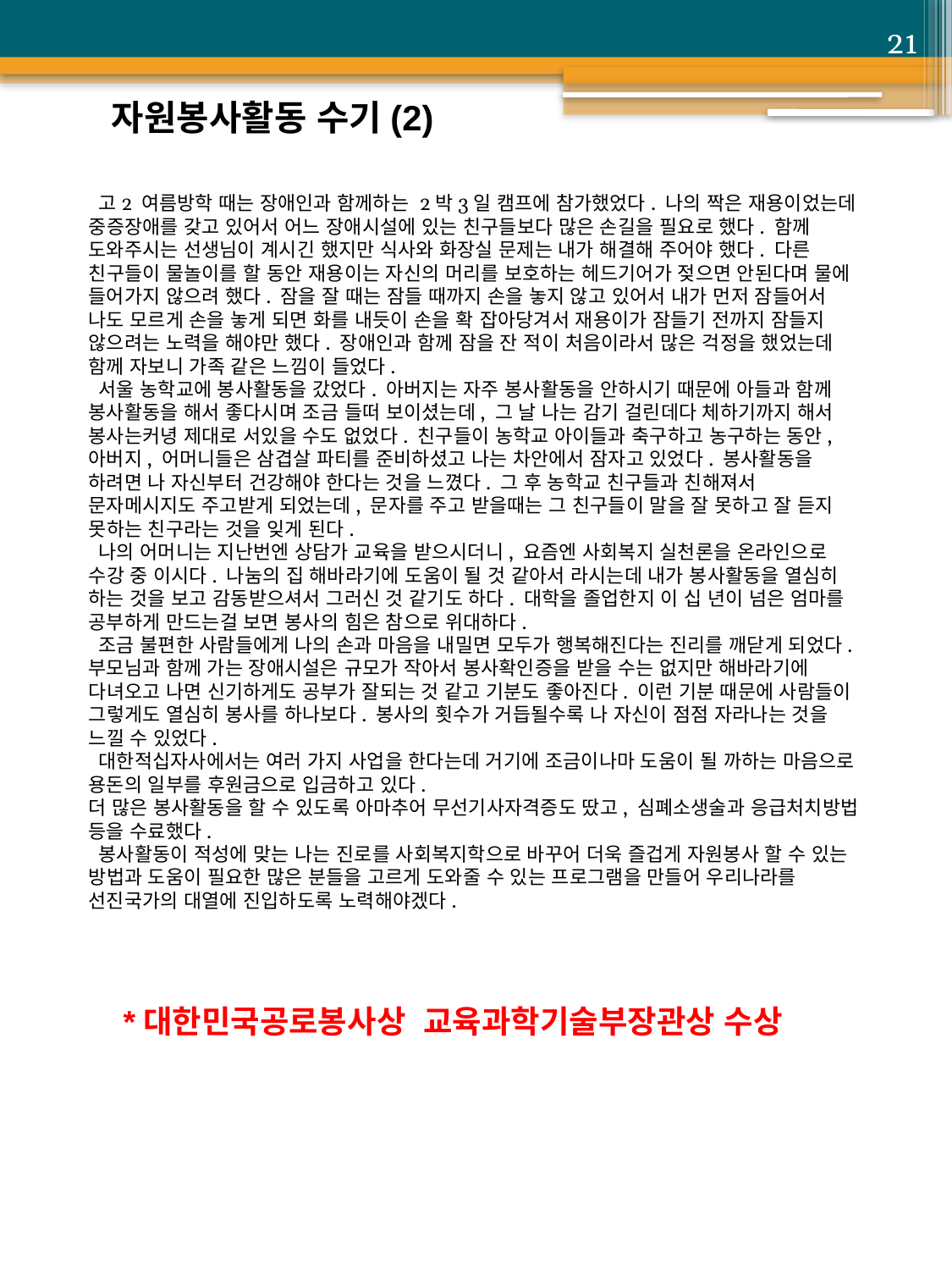

21
자원봉사활동 수기(2)
 고2 여름방학 때는 장애인과 함께하는 2박3일 캠프에 참가했었다. 나의 짝은 재용이었는데 중증장애를 갖고 있어서 어느 장애시설에 있는 친구들보다 많은 손길을 필요로 했다. 함께 도와주시는 선생님이 계시긴 했지만 식사와 화장실 문제는 내가 해결해 주어야 했다. 다른 친구들이 물놀이를 할 동안 재용이는 자신의 머리를 보호하는 헤드기어가 젖으면 안된다며 물에 들어가지 않으려 했다. 잠을 잘 때는 잠들 때까지 손을 놓지 않고 있어서 내가 먼저 잠들어서 나도 모르게 손을 놓게 되면 화를 내듯이 손을 확 잡아당겨서 재용이가 잠들기 전까지 잠들지 않으려는 노력을 해야만 했다. 장애인과 함께 잠을 잔 적이 처음이라서 많은 걱정을 했었는데 함께 자보니 가족 같은 느낌이 들었다.
 서울 농학교에 봉사활동을 갔었다. 아버지는 자주 봉사활동을 안하시기 때문에 아들과 함께 봉사활동을 해서 좋다시며 조금 들떠 보이셨는데, 그 날 나는 감기 걸린데다 체하기까지 해서 봉사는커녕 제대로 서있을 수도 없었다. 친구들이 농학교 아이들과 축구하고 농구하는 동안, 아버지, 어머니들은 삼겹살 파티를 준비하셨고 나는 차안에서 잠자고 있었다. 봉사활동을 하려면 나 자신부터 건강해야 한다는 것을 느꼈다. 그 후 농학교 친구들과 친해져서 문자메시지도 주고받게 되었는데, 문자를 주고 받을때는 그 친구들이 말을 잘 못하고 잘 듣지 못하는 친구라는 것을 잊게 된다.
 나의 어머니는 지난번엔 상담가 교육을 받으시더니, 요즘엔 사회복지 실천론을 온라인으로 수강 중 이시다. 나눔의 집 해바라기에 도움이 될 것 같아서 라시는데 내가 봉사활동을 열심히 하는 것을 보고 감동받으셔서 그러신 것 같기도 하다. 대학을 졸업한지 이 십 년이 넘은 엄마를 공부하게 만드는걸 보면 봉사의 힘은 참으로 위대하다.
 조금 불편한 사람들에게 나의 손과 마음을 내밀면 모두가 행복해진다는 진리를 깨닫게 되었다. 부모님과 함께 가는 장애시설은 규모가 작아서 봉사확인증을 받을 수는 없지만 해바라기에 다녀오고 나면 신기하게도 공부가 잘되는 것 같고 기분도 좋아진다. 이런 기분 때문에 사람들이 그렇게도 열심히 봉사를 하나보다. 봉사의 횟수가 거듭될수록 나 자신이 점점 자라나는 것을 느낄 수 있었다.
 대한적십자사에서는 여러 가지 사업을 한다는데 거기에 조금이나마 도움이 될 까하는 마음으로 용돈의 일부를 후원금으로 입금하고 있다.
더 많은 봉사활동을 할 수 있도록 아마추어 무선기사자격증도 땄고, 심폐소생술과 응급처치방법 등을 수료했다.
 봉사활동이 적성에 맞는 나는 진로를 사회복지학으로 바꾸어 더욱 즐겁게 자원봉사 할 수 있는 방법과 도움이 필요한 많은 분들을 고르게 도와줄 수 있는 프로그램을 만들어 우리나라를 선진국가의 대열에 진입하도록 노력해야겠다.
  *대한민국공로봉사상  교육과학기술부장관상 수상